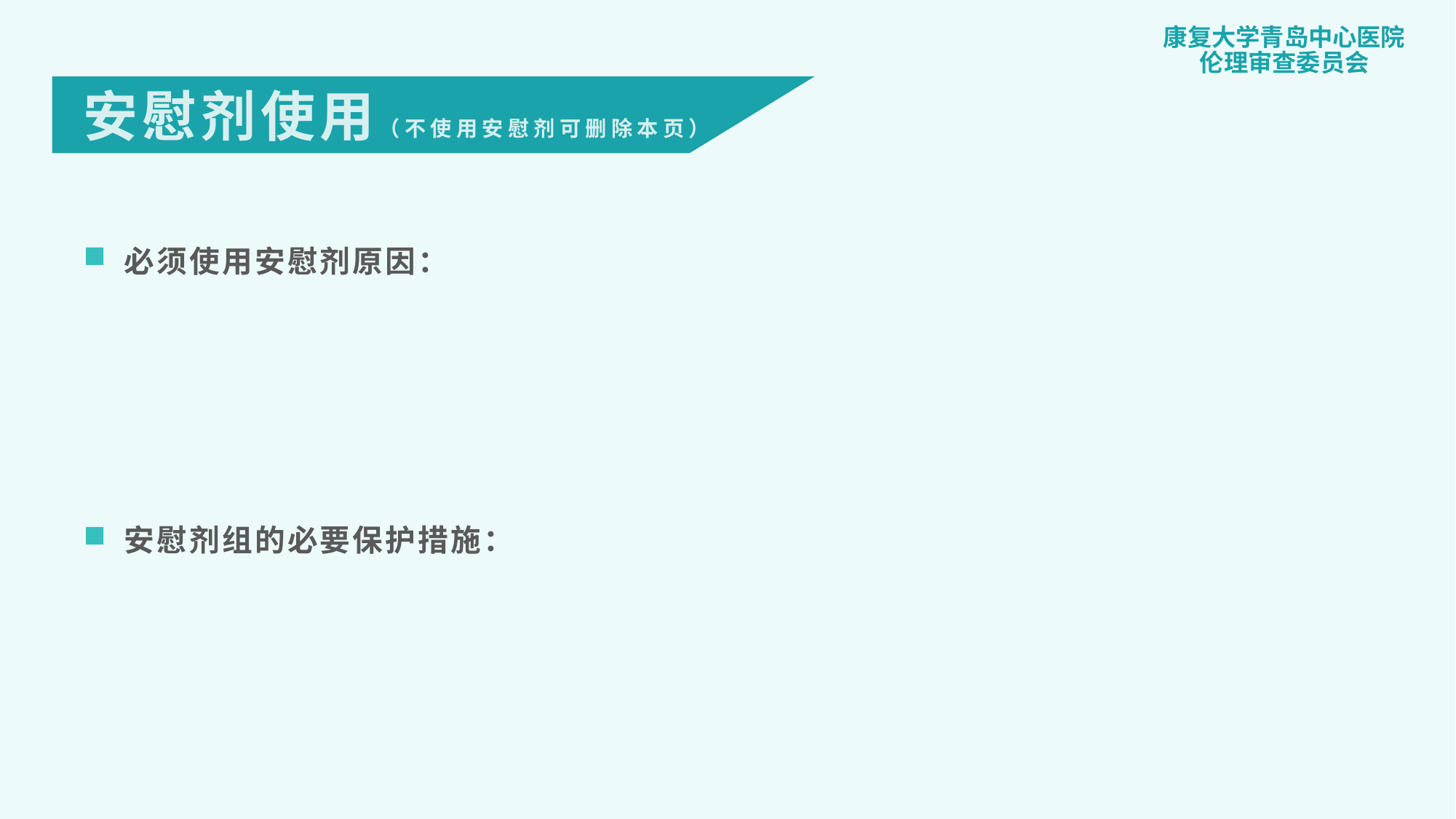

# 安慰剂使用（不使用安慰剂可删除本页）
必须使用安慰剂原因：

安慰剂组的必要保护措施：